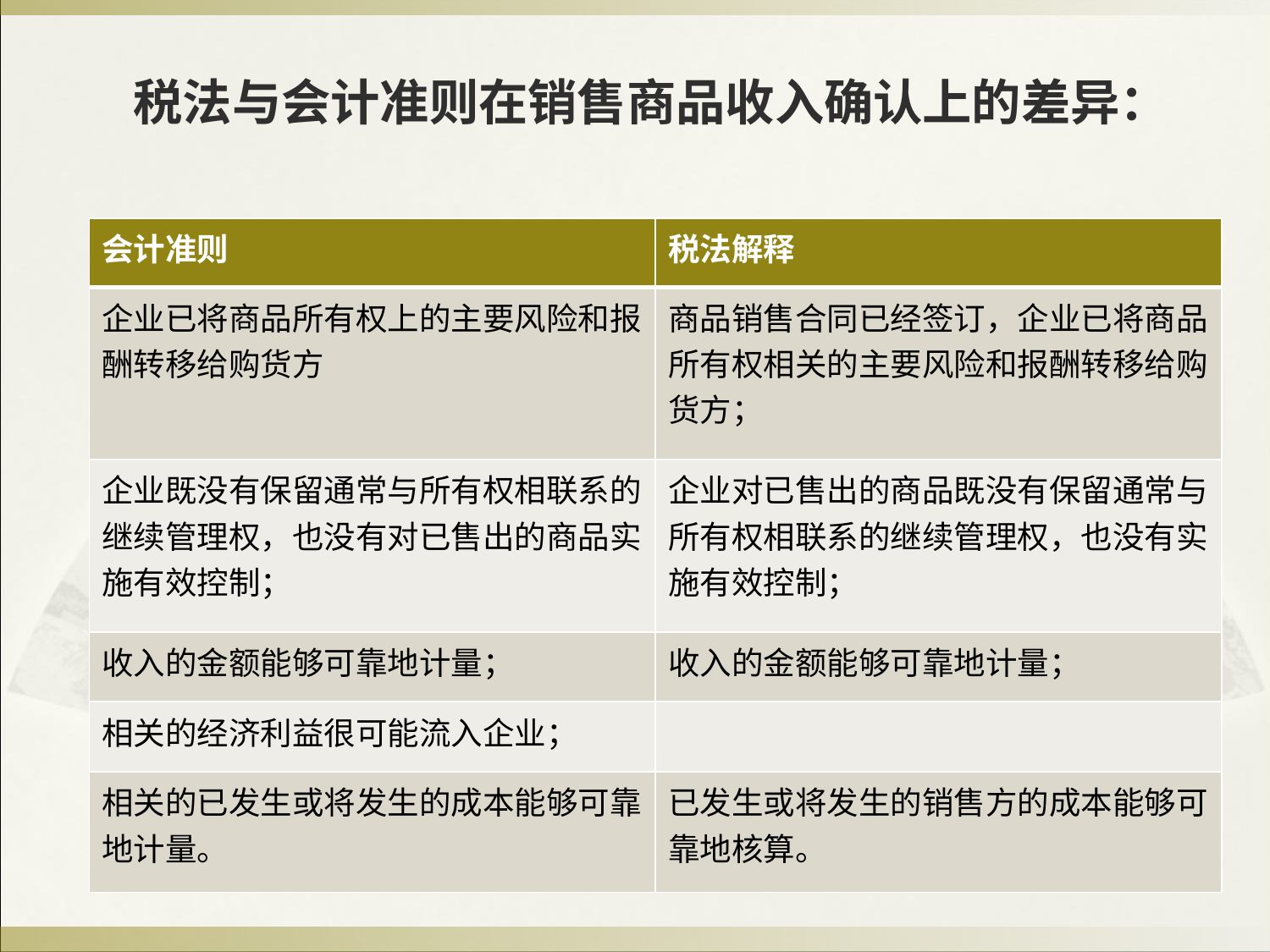

税法与会计准则在销售商品收入确认上的差异：
| 会计准则 | 税法解释 |
| --- | --- |
| 企业已将商品所有权上的主要风险和报酬转移给购货方 | 商品销售合同已经签订，企业已将商品所有权相关的主要风险和报酬转移给购货方； |
| 企业既没有保留通常与所有权相联系的继续管理权，也没有对已售出的商品实施有效控制； | 企业对已售出的商品既没有保留通常与所有权相联系的继续管理权，也没有实施有效控制； |
| 收入的金额能够可靠地计量； | 收入的金额能够可靠地计量； |
| 相关的经济利益很可能流入企业； |  |
| 相关的已发生或将发生的成本能够可靠地计量。 | 已发生或将发生的销售方的成本能够可靠地核算。 |